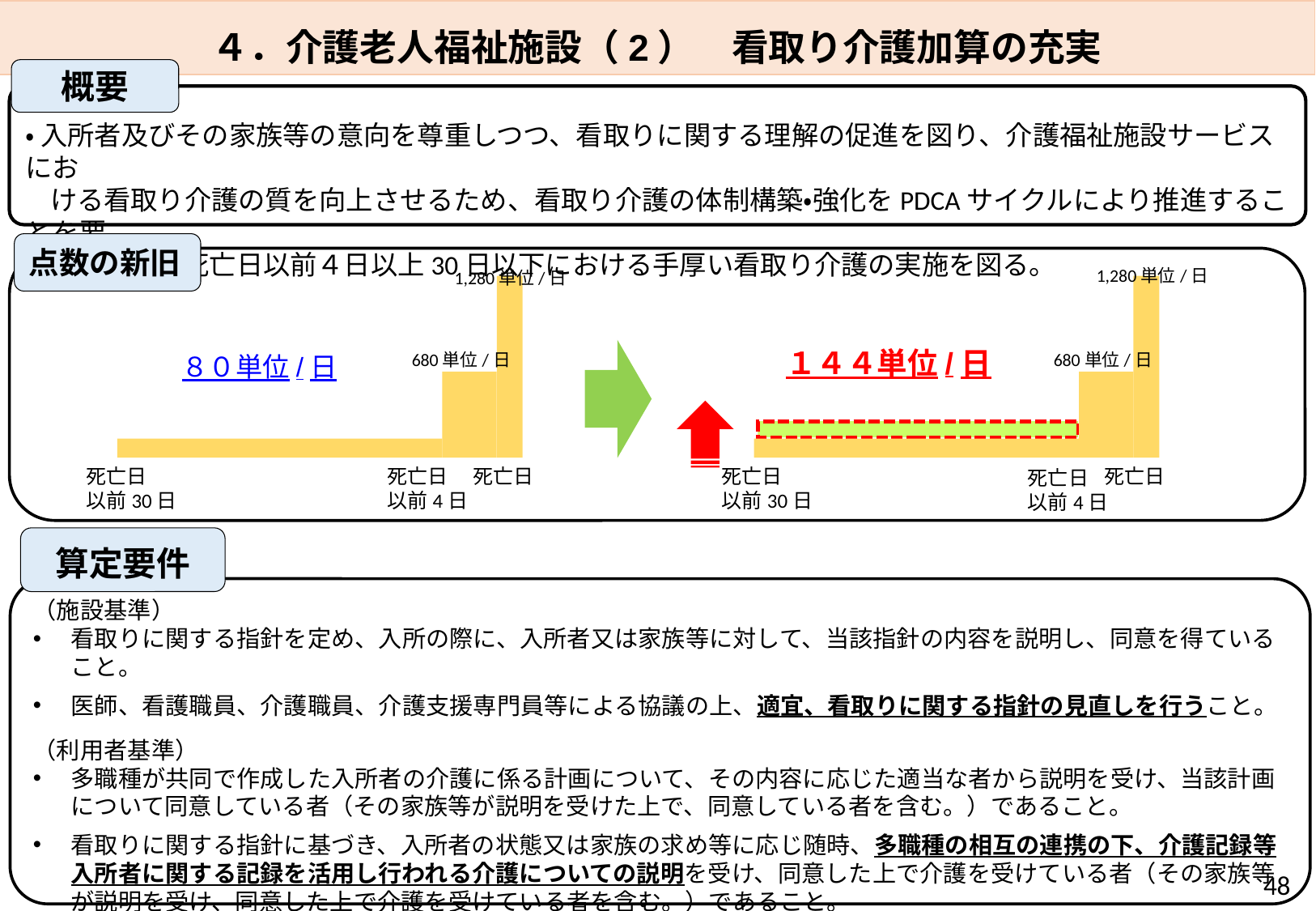

４．介護老人福祉施設（2）　看取り介護加算の充実
概要

・ 入所者及びその家族等の意向を尊重しつつ、看取りに関する理解の促進を図り、介護福祉施設サービスにお
   ける看取り介護の質を向上させるため、看取り介護の体制構築・強化をPDCAサイクルにより推進することを要
   件として、死亡日以前４日以上30日以下における手厚い看取り介護の実施を図る。
点数の新旧

1,280単位/日
1,280単位/日

１４４単位/日
680単位/日

680単位/日
８０単位/日

死亡日
以前30日
死亡日
以前4日
死亡日
死亡日
以前30日
死亡日
死亡日
以前4日
算定要件
（施設基準）
看取りに関する指針を定め、入所の際に、入所者又は家族等に対して、当該指針の内容を説明し、同意を得ていること。
医師、看護職員、介護職員、介護支援専門員等による協議の上、適宜、看取りに関する指針の見直しを行うこと。

（利用者基準）
多職種が共同で作成した入所者の介護に係る計画について、その内容に応じた適当な者から説明を受け、当該計画について同意している者（その家族等が説明を受けた上で、同意している者を含む。）であること。
看取りに関する指針に基づき、入所者の状態又は家族の求め等に応じ随時、多職種の相互の連携の下、介護記録等入所者に関する記録を活用し行われる介護についての説明を受け、同意した上で介護を受けている者（その家族等が説明を受け、同意した上で介護を受けている者を含む。）であること。
48